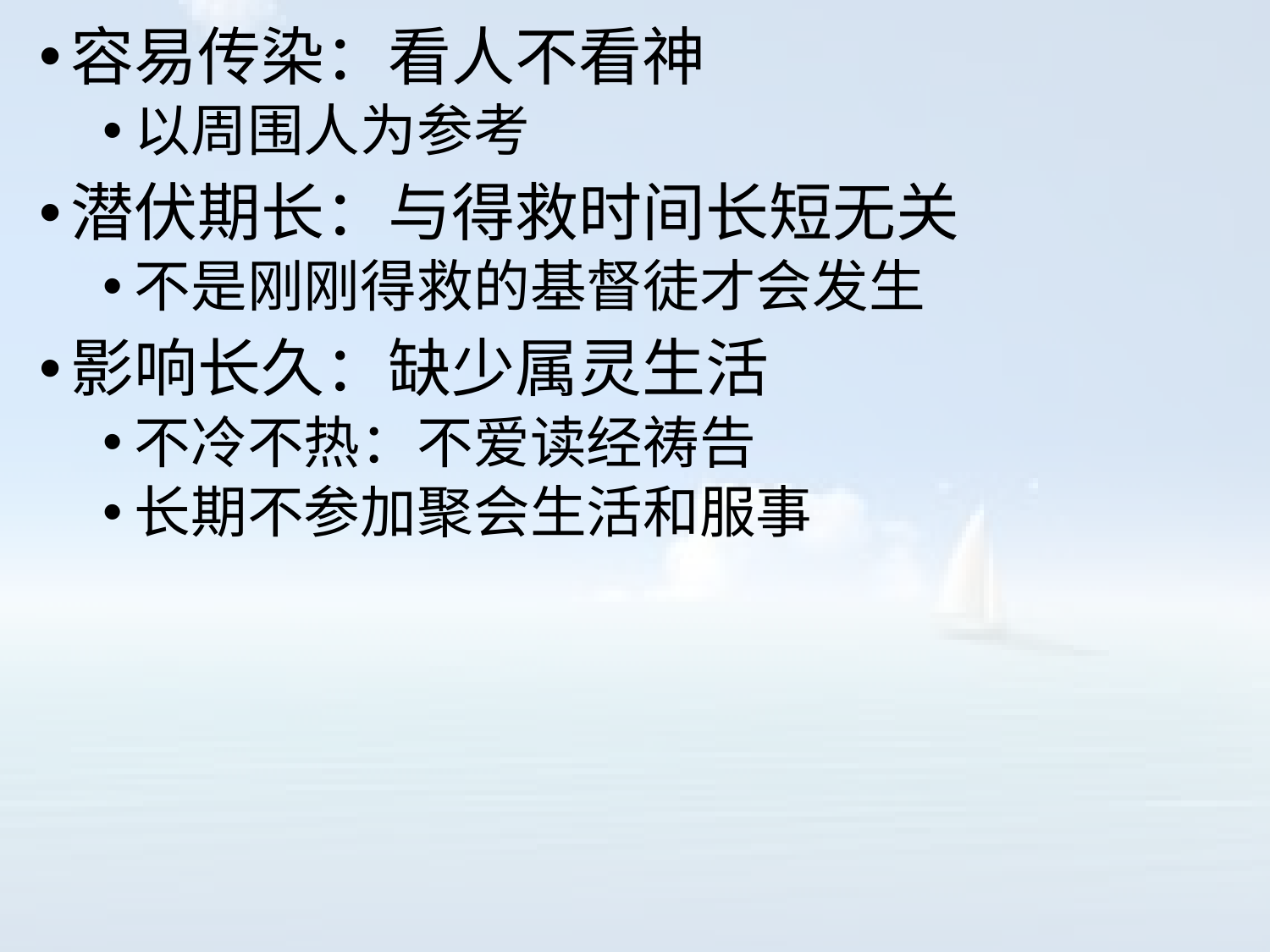

容易传染：看人不看神
以周围人为参考
潜伏期长：与得救时间长短无关
不是刚刚得救的基督徒才会发生
影响长久：缺少属灵生活
不冷不热：不爱读经祷告
长期不参加聚会生活和服事